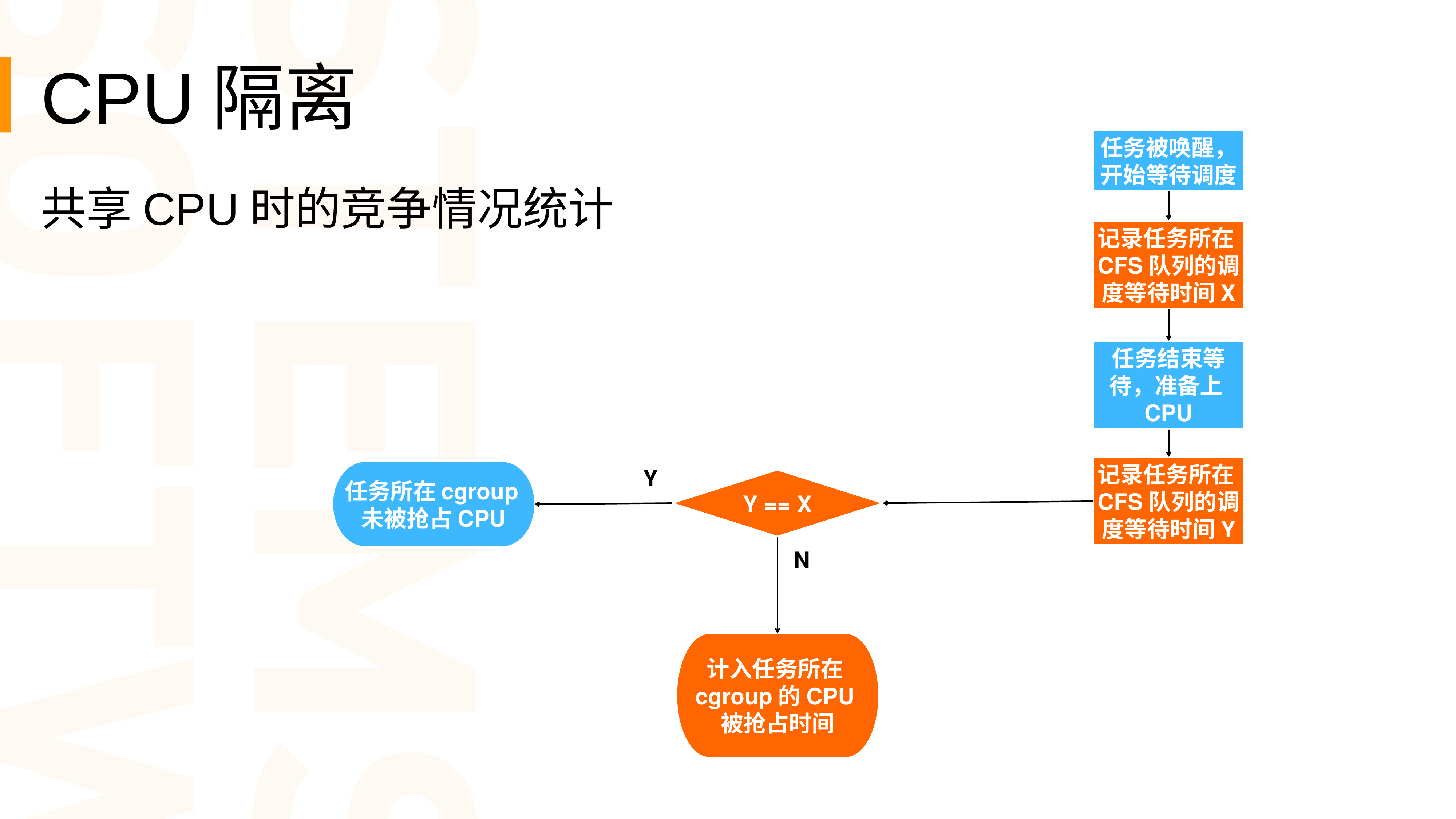

CPU隔离

任务被唤醒，开始等待调度
共享CPU时的竞争情况统计
记录任务所在CFS队列的调度等待时间X
任务结束等待，准备上CPU
记录任务所在CFS队列的调度等待时间Y
Y
任务所在cgroup未被抢占CPU
Y == X
N
计入任务所在cgroup的CPU被抢占时间